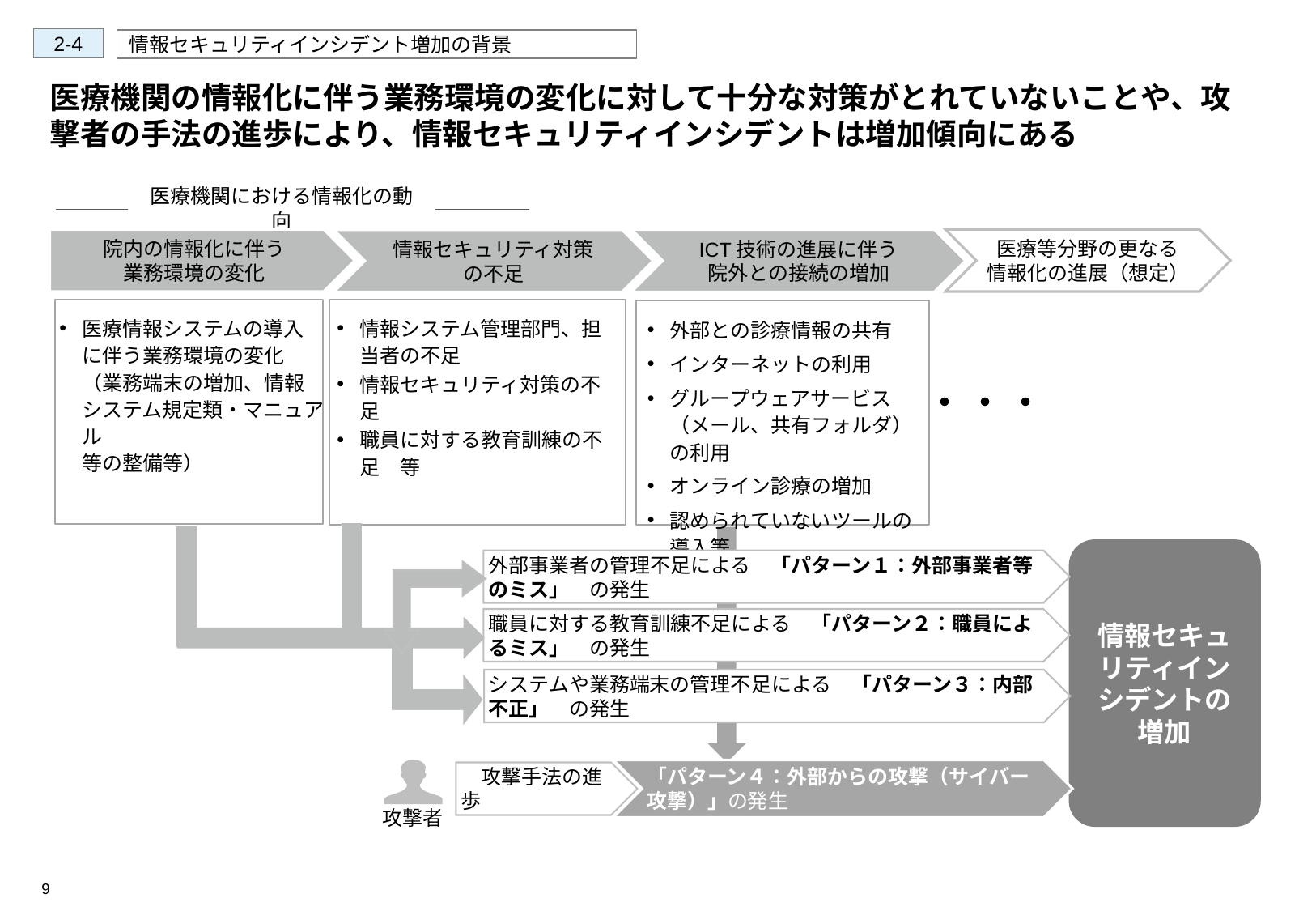

2-4
情報セキュリティインシデント増加の背景
医療機関の情報化に伴う業務環境の変化に対して十分な対策がとれていないことや、攻撃者の手法の進歩により、情報セキュリティインシデントは増加傾向にある
医療機関における情報化の動向
院内の情報化に伴う
業務環境の変化
医療等分野の更なる
情報化の進展（想定）
ICT技術の進展に伴う
院外との接続の増加
情報セキュリティ対策
の不足

医療情報システムの導入に伴う業務環境の変化
（業務端末の増加、情報
システム規定類・マニュアル
等の整備等）

情報システム管理部門、担当者の不足
情報セキュリティ対策の不足
職員に対する教育訓練の不足　等

外部との診療情報の共有
インターネットの利用
グループウェアサービス（メール、共有フォルダ）の利用
オンライン診療の増加
認められていないツールの導入等
・・・

情報セキュリティインシデントの増加
外部事業者の管理不足による　「パターン１：外部事業者等のミス」　の発生

職員に対する教育訓練不足による　「パターン２：職員によるミス」　の発生

システムや業務端末の管理不足による　「パターン３：内部不正」　の発生

「パターン４：外部からの攻撃（サイバー攻撃）」の発生
　攻撃手法の進歩
攻撃者
9